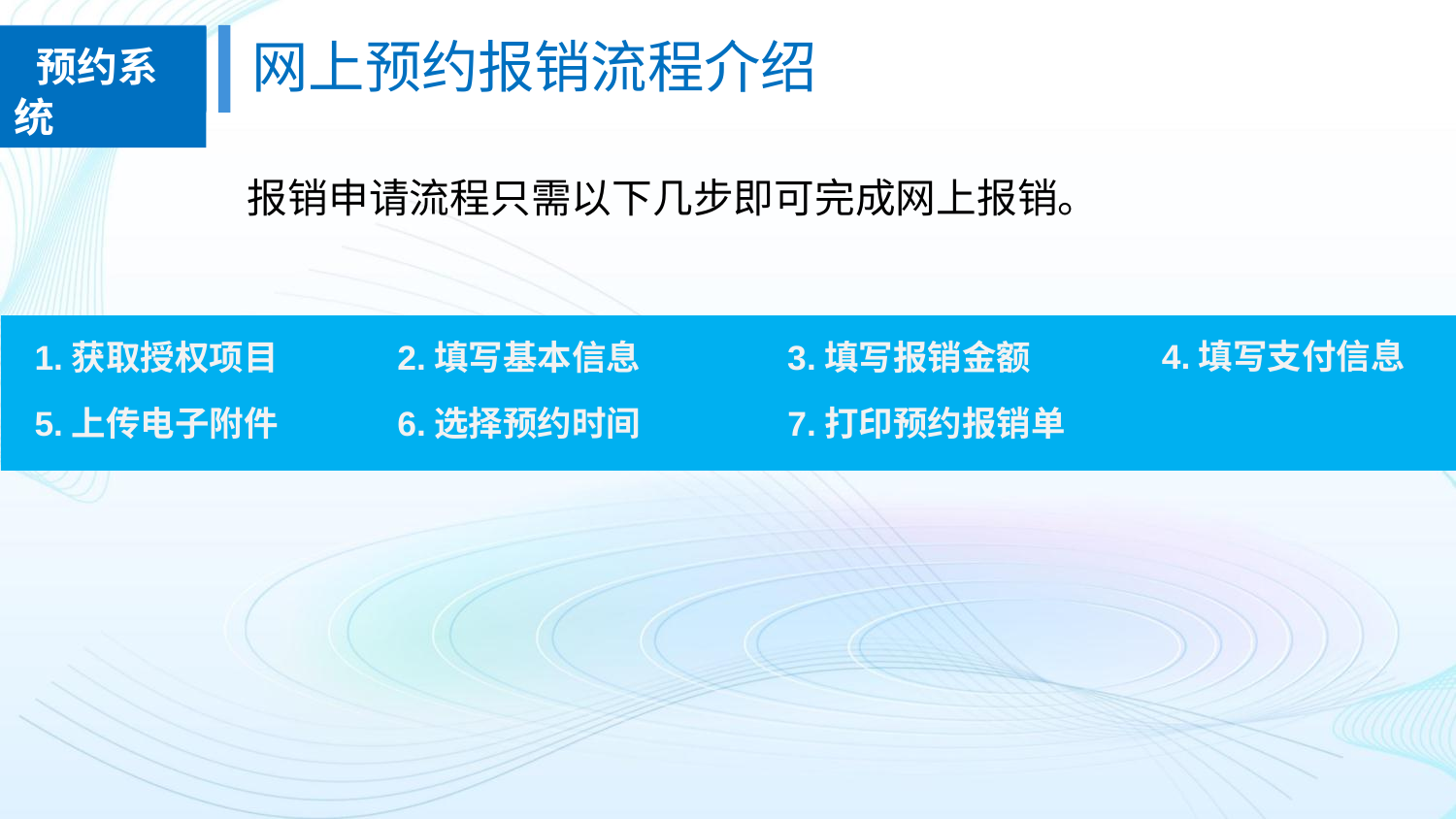

复 翼
 预约系统
# 网上预约报销流程介绍
报销申请流程只需以下几步即可完成网上报销。

4.填写支付信息
1.获取授权项目
2.填写基本信息
3.填写报销金额
5.上传电子附件
6.选择预约时间
7.打印预约报销单